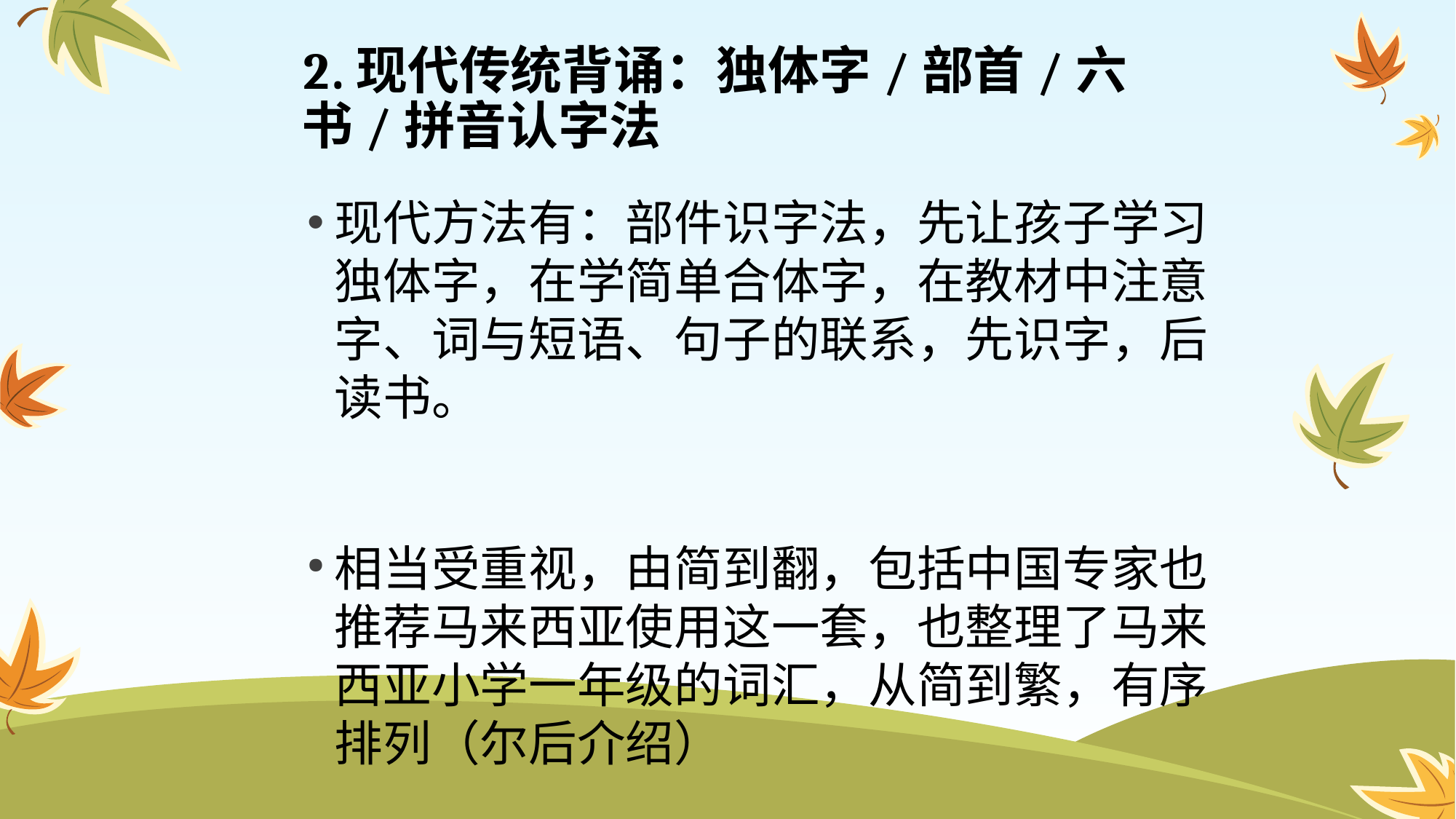

2.现代传统背诵：独体字/部首/六书/拼音认字法
现代方法有：部件识字法，先让孩子学习独体字，在学简单合体字，在教材中注意字、词与短语、句子的联系，先识字，后读书。

相当受重视，由简到翻，包括中国专家也推荐马来西亚使用这一套，也整理了马来西亚小学一年级的词汇，从简到繁，有序排列（尔后介绍）